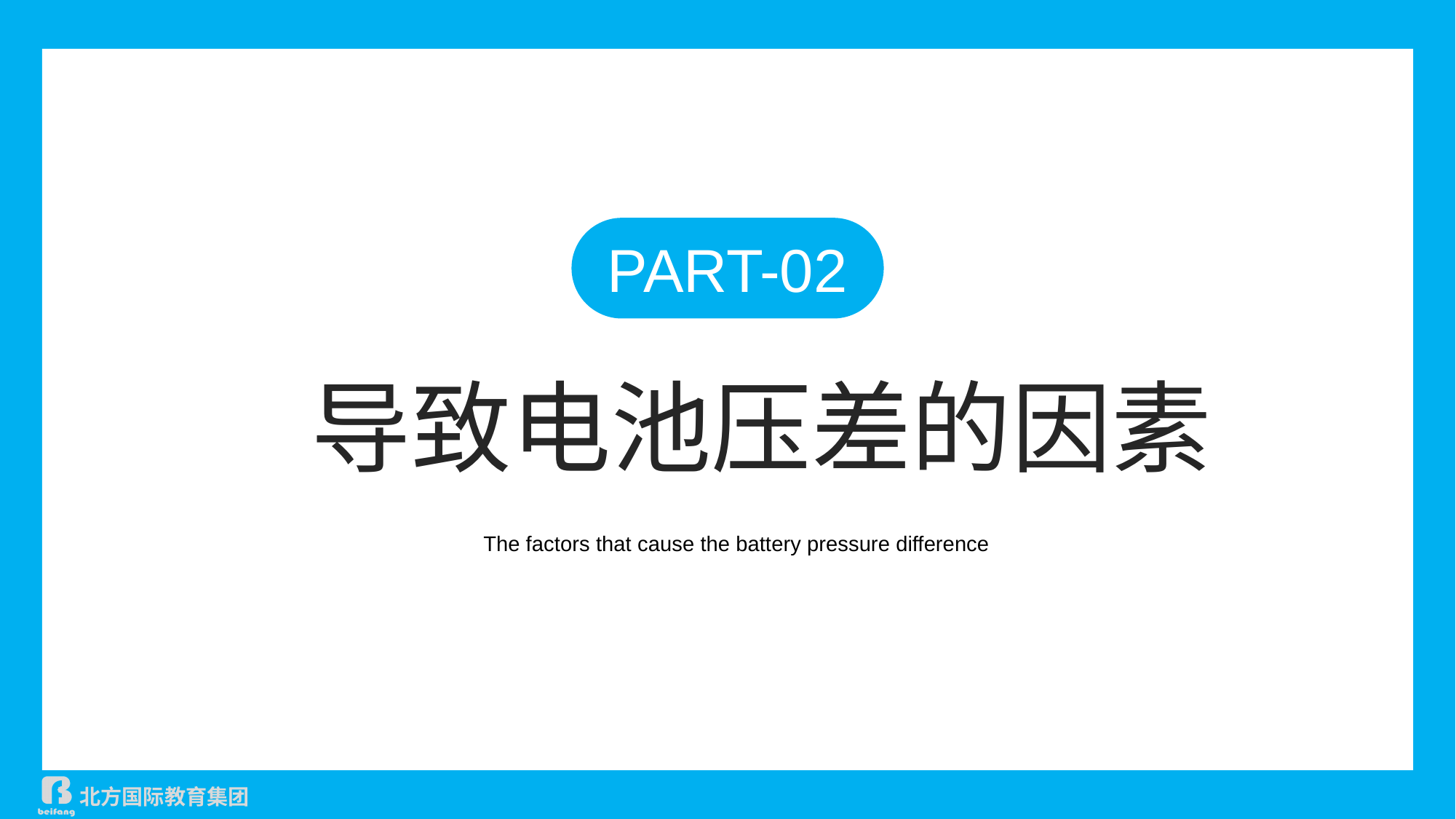

PART-02
导致电池压差的因素
The factors that cause the battery pressure difference